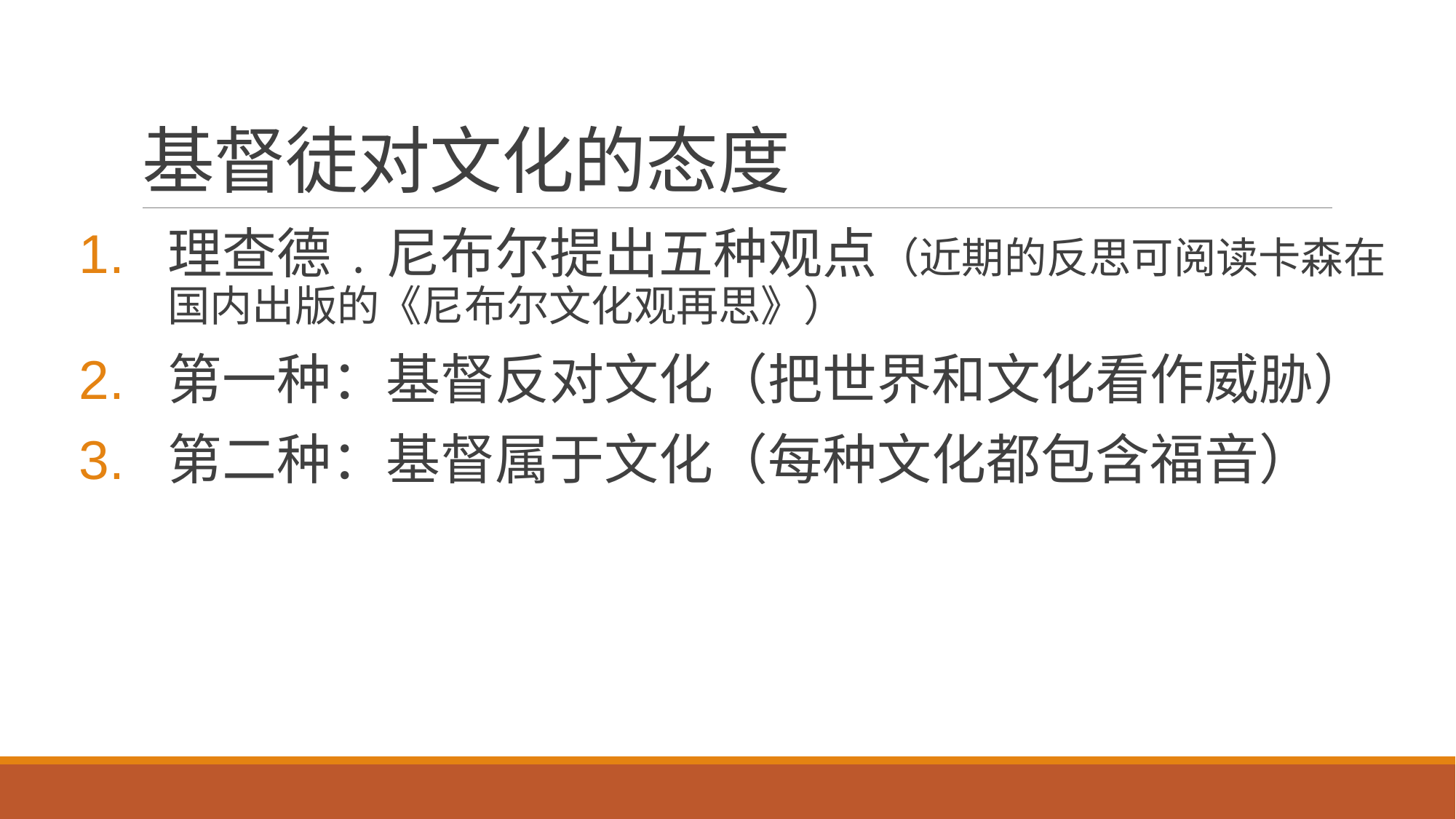

# 基督徒对文化的态度
理查德﹒尼布尔提出五种观点（近期的反思可阅读卡森在国内出版的《尼布尔文化观再思》）
第一种：基督反对文化（把世界和文化看作威胁）
第二种：基督属于文化（每种文化都包含福音）